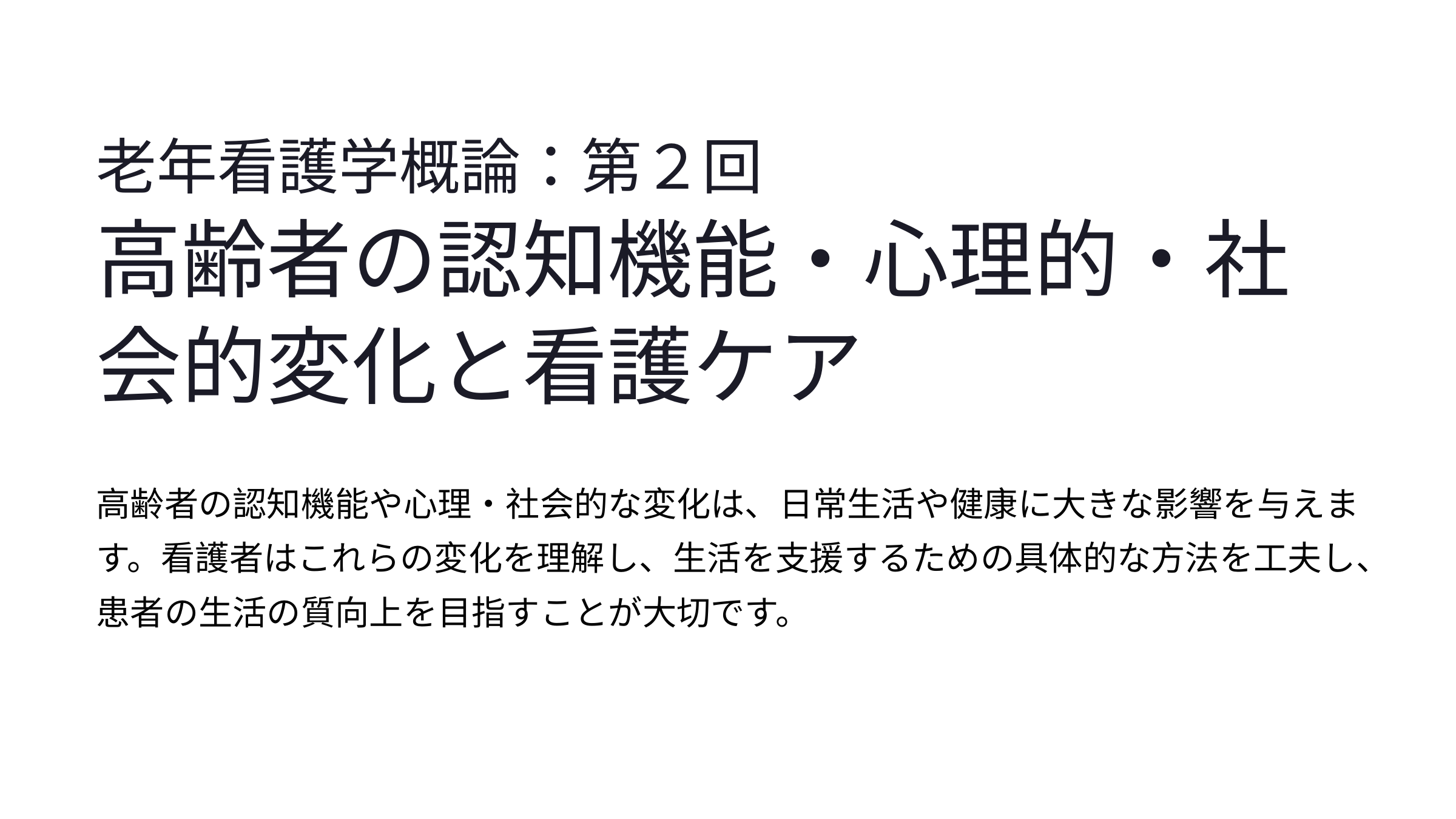

老年看護学概論：第２回
高齢者の認知機能・心理的・社会的変化と看護ケア
高齢者の認知機能や心理・社会的な変化は、日常生活や健康に大きな影響を与えます。看護者はこれらの変化を理解し、生活を支援するための具体的な方法を工夫し、患者の生活の質向上を目指すことが大切です。